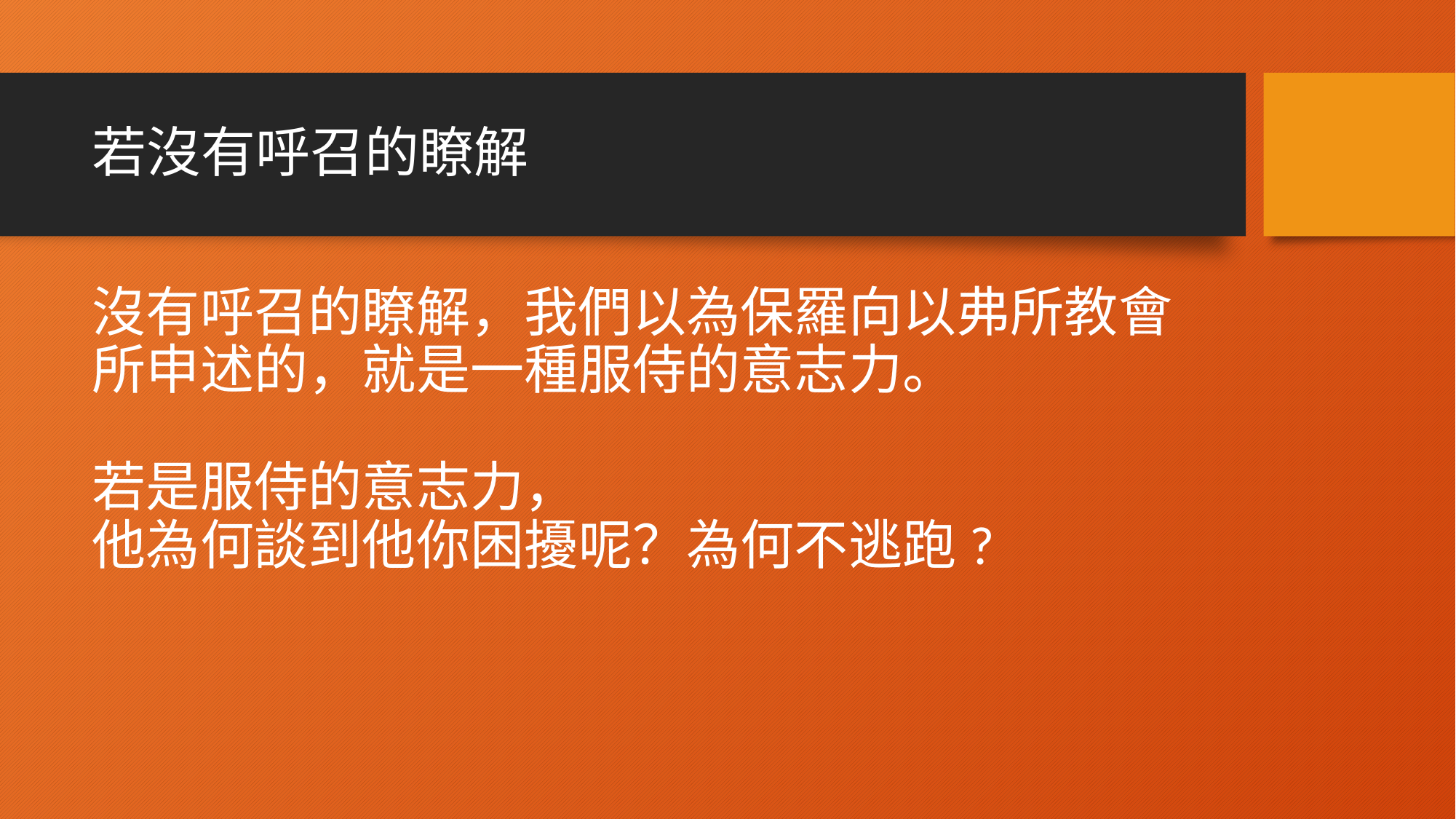

# 若沒有呼召的瞭解
沒有呼召的瞭解，我們以為保羅向以弗所教會所申述的，就是一種服侍的意志力。
若是服侍的意志力，
他為何談到他你困擾呢？為何不逃跑?